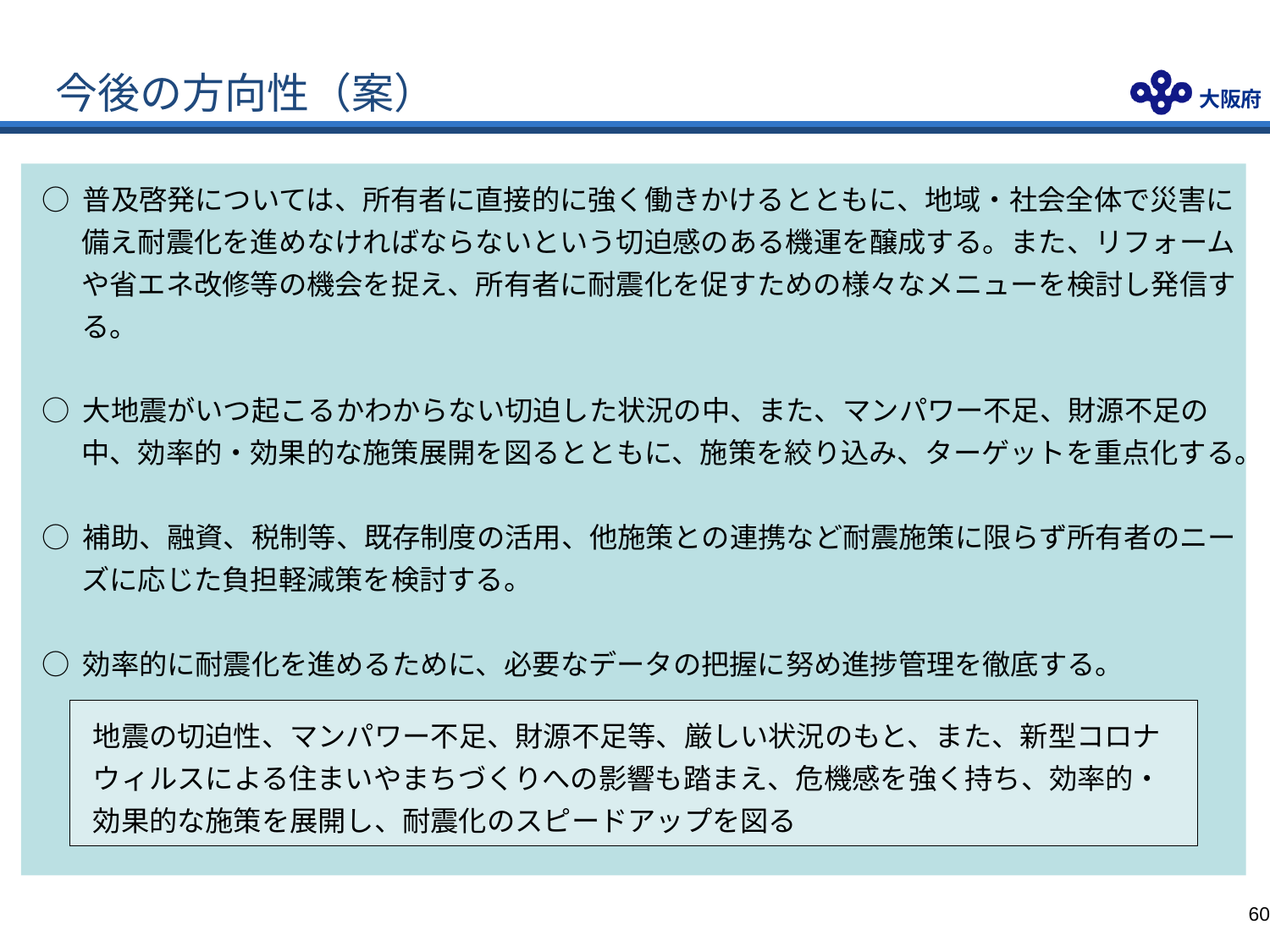

今後の方向性（案）
○ 普及啓発については、所有者に直接的に強く働きかけるとともに、地域・社会全体で災害に備え耐震化を進めなければならないという切迫感のある機運を醸成する。また、リフォームや省エネ改修等の機会を捉え、所有者に耐震化を促すための様々なメニューを検討し発信する。

○ 大地震がいつ起こるかわからない切迫した状況の中、また、マンパワー不足、財源不足の中、効率的・効果的な施策展開を図るとともに、施策を絞り込み、ターゲットを重点化する。

○ 補助、融資、税制等、既存制度の活用、他施策との連携など耐震施策に限らず所有者のニーズに応じた負担軽減策を検討する。

○ 効率的に耐震化を進めるために、必要なデータの把握に努め進捗管理を徹底する。

地震の切迫性、マンパワー不足、財源不足等、厳しい状況のもと、また、新型コロナウィルスによる住まいやまちづくりへの影響も踏まえ、危機感を強く持ち、効率的・効果的な施策を展開し、耐震化のスピードアップを図る
60